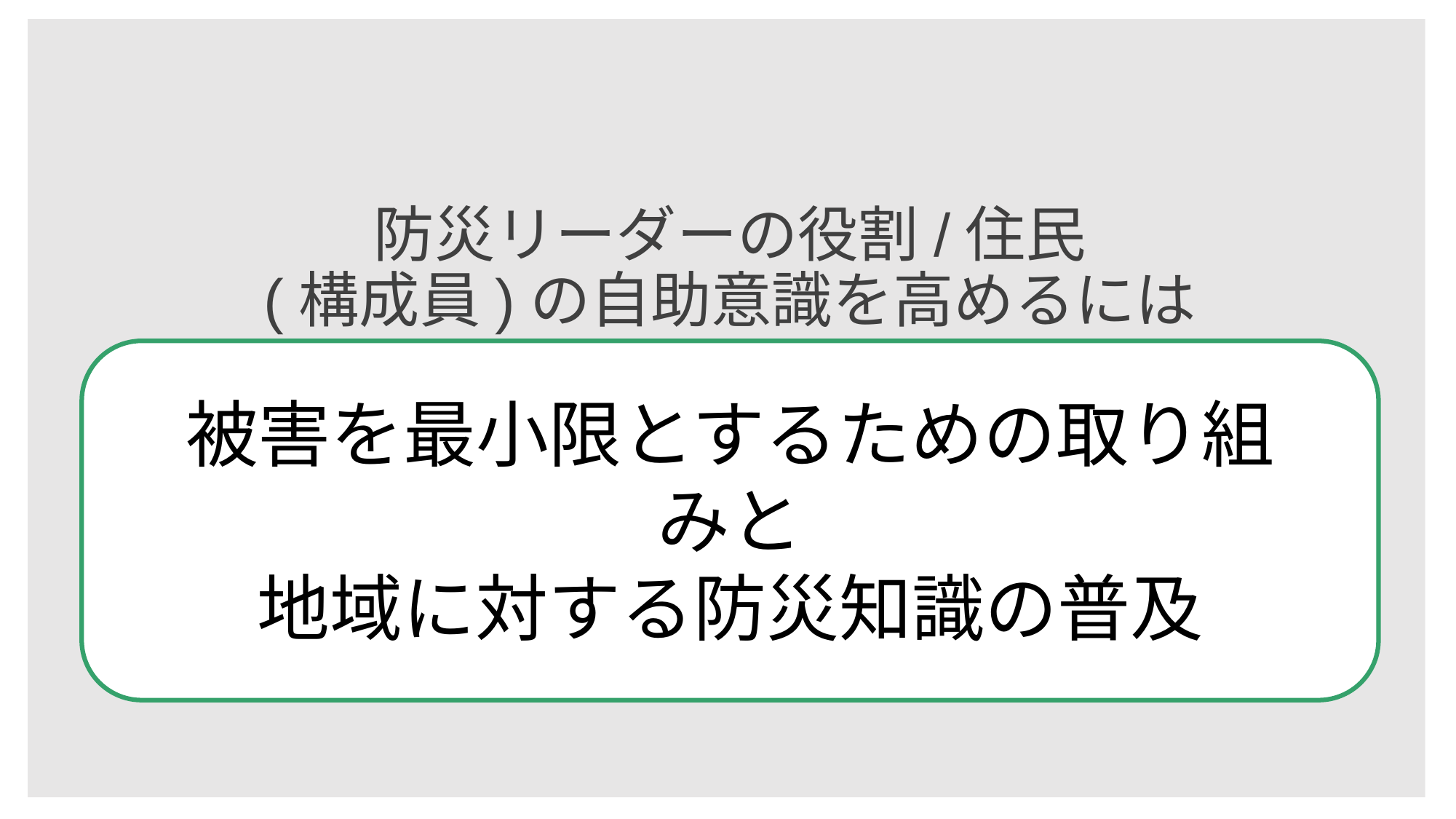

# 防災リーダーの役割/住民 (構成員)の自助意識を高めるには

被害を最小限とするための取り組みと
地域に対する防災知識の普及